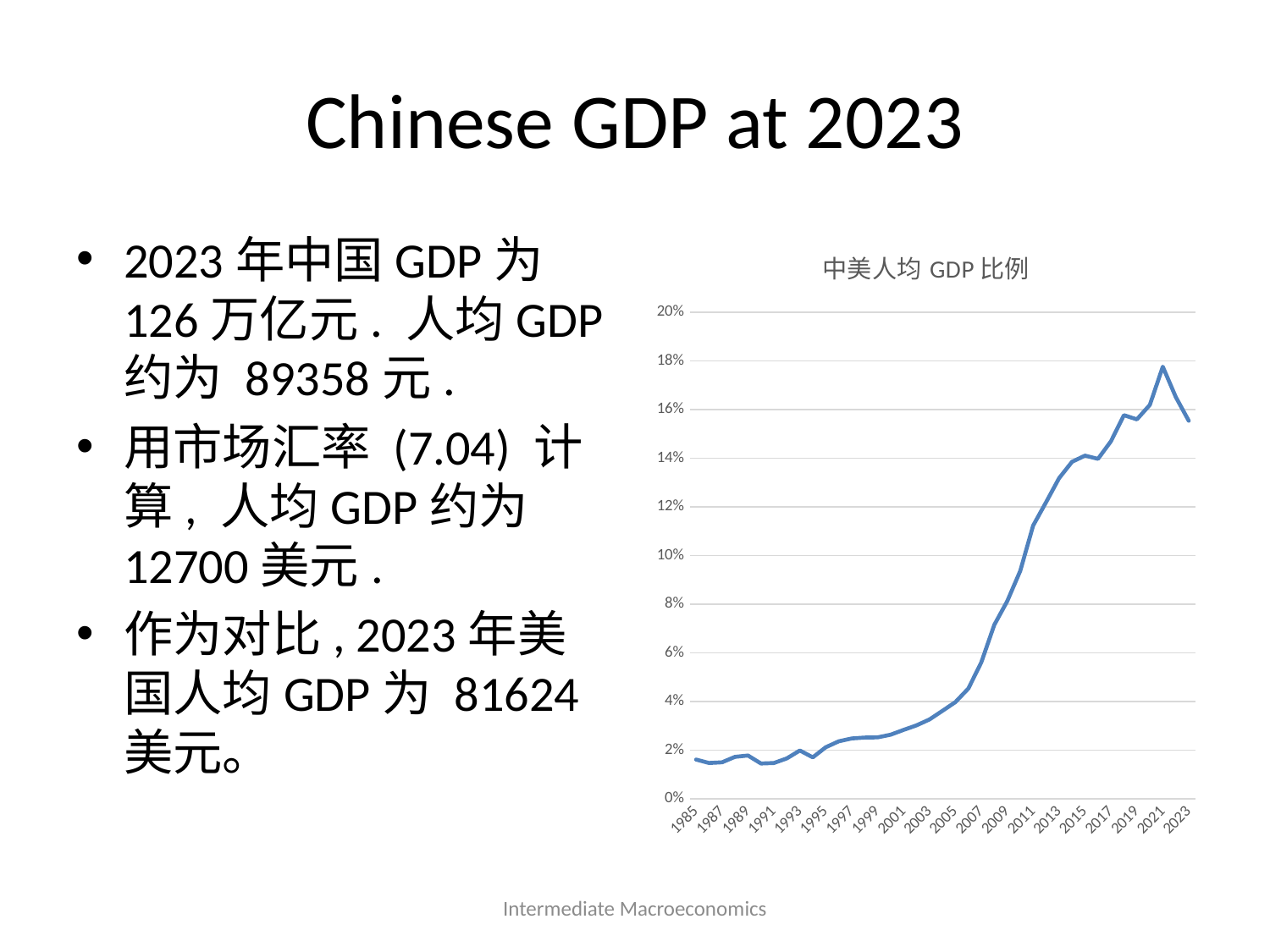

# Chinese GDP at 2023
2023年中国GDP为 126万亿元. 人均GDP约为 89358元.
用市场汇率 (7.04) 计算, 人均GDP约为 12700美元.
作为对比, 2023年美国人均GDP为 81624 美元。

### Chart:

| Category | 中美人均GDP比例 |
|---|---|
| 31412 | 0.016204912793955594 |
| 31777 | 0.014804472103863134 |
| 32142 | 0.01509194465611391 |
| 32508 | 0.017325874417056887 |
| 32873 | 0.017886106472121487 |
| 33238 | 0.014582662487704444 |
| 33603 | 0.01479199820064237 |
| 33969 | 0.01667934393520889 |
| 34334 | 0.01993812111541148 |
| 34699 | 0.017120786730192614 |
| 35064 | 0.02127333392946298 |
| 35430 | 0.023701536017786854 |
| 35795 | 0.024877221450279482 |
| 36160 | 0.025248049469757148 |
| 36525 | 0.025327376473580156 |
| 36891 | 0.02642928669242679 |
| 37256 | 0.02838580982007616 |
| 37621 | 0.03026077728614346 |
| 37986 | 0.03268998882680102 |
| 38352 | 0.03621397440835593 |
| 38717 | 0.039806360519412706 |
| 39082 | 0.04540397748249968 |
| 39447 | 0.05615743529600582 |
| 39813 | 0.07152184644766411 |
| 40178 | 0.08132808677068128 |
| 40543 | 0.09368682508254525 |
| 40908 | 0.11239639141469333 |
| 41274 | 0.12200934199527373 |
| 41639 | 0.13187786030640805 |
| 42004 | 0.13860912168319797 |
| 42369 | 0.14114823276030827 |
| 42735 | 0.13981627324388177 |
| 43100 | 0.14703480247690914 |
| 43465 | 0.157765963329187 |
| 43830 | 0.15604714757234728 |
| 44196 | 0.16199202083425726 |
| 44561 | 0.17768007780977443 |
| 44926 | 0.1652171484697581 |
| 45291 | 0.15545479692763367 |
Intermediate Macroeconomics